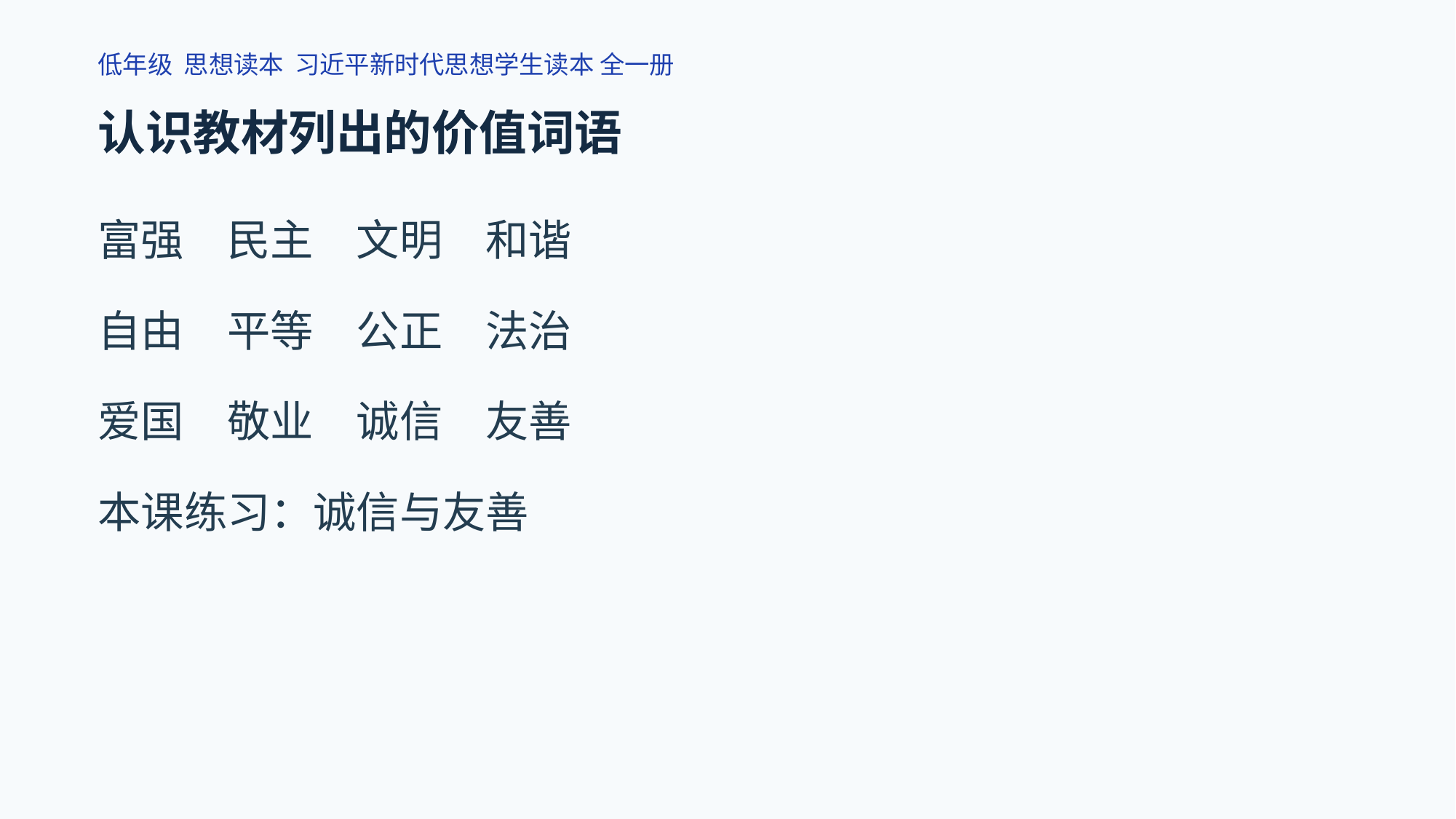

低年级  思想读本  习近平新时代思想学生读本 全一册
认识教材列出的价值词语
富强　民主　文明　和谐
自由　平等　公正　法治
爱国　敬业　诚信　友善
本课练习：诚信与友善